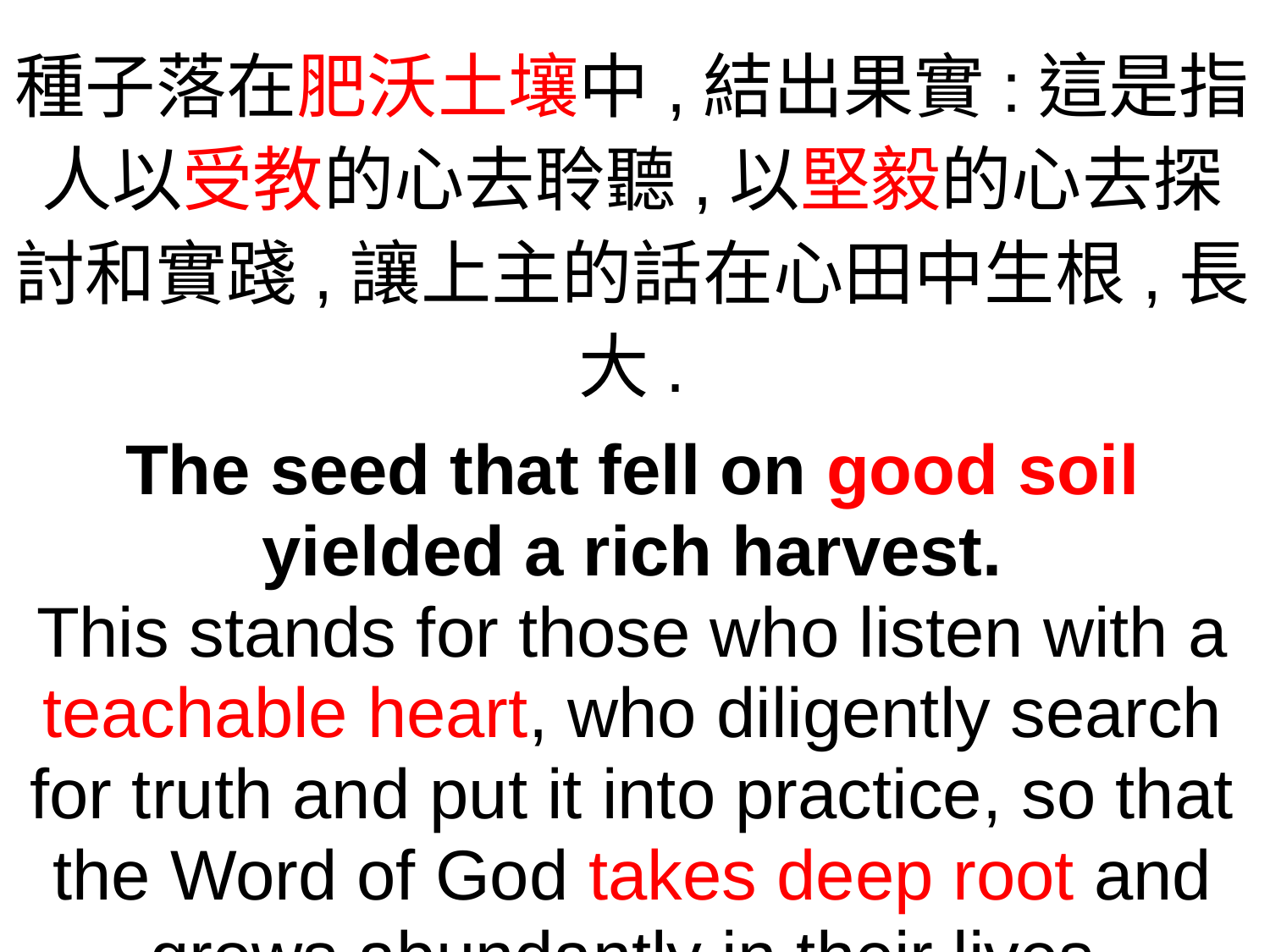

種子落在肥沃土壤中,結出果實:這是指人以受教的心去聆聽,以堅毅的心去探討和實踐,讓上主的話在心田中生根,長大.
The seed that fell on good soil yielded a rich harvest.
This stands for those who listen with a teachable heart, who diligently search for truth and put it into practice, so that the Word of God takes deep root and grows abundantly in their lives.